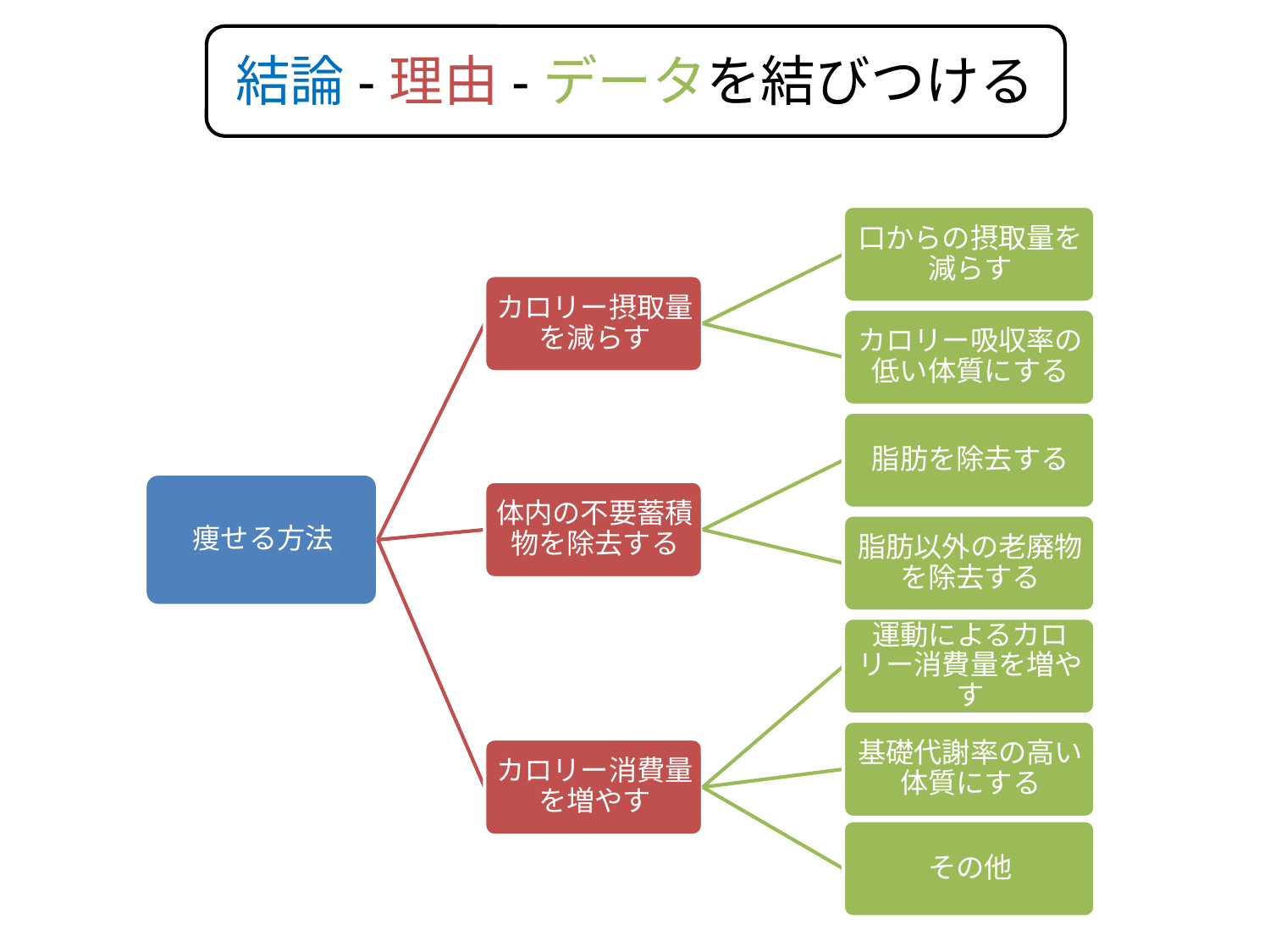

# 結論-理由-データを結びつける

痩せる方法

カロリー摂取量を減らす

口からの摂取量を減らす

カロリー吸収率の低い体質にする

体内の不要蓄積物を除去する

脂肪を除去する

脂肪以外の老廃物を除去する

カロリー消費量を増やす

運動によるカロリー消費量を増やす

基礎代謝率の高い体質にする

その他